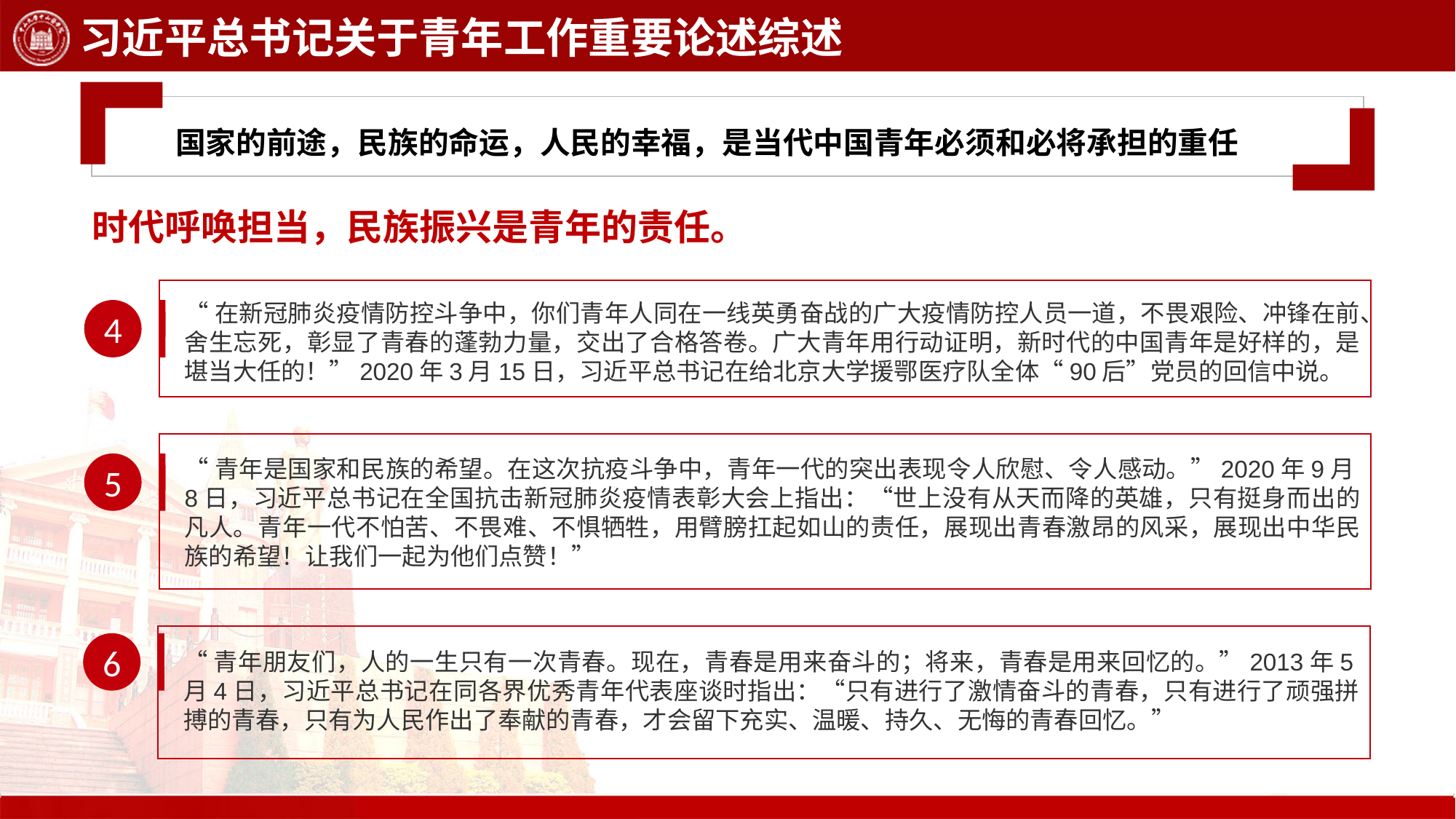

习近平总书记关于青年工作重要论述综述

国家的前途，民族的命运，人民的幸福，是当代中国青年必须和必将承担的重任
时代呼唤担当，民族振兴是青年的责任。

4

“在新冠肺炎疫情防控斗争中，你们青年人同在一线英勇奋战的广大疫情防控人员一道，不畏艰险、冲锋在前、舍生忘死，彰显了青春的蓬勃力量，交出了合格答卷。广大青年用行动证明，新时代的中国青年是好样的，是堪当大任的！”2020年3月15日，习近平总书记在给北京大学援鄂医疗队全体“90后”党员的回信中说。

5

“青年是国家和民族的希望。在这次抗疫斗争中，青年一代的突出表现令人欣慰、令人感动。”2020年9月8日，习近平总书记在全国抗击新冠肺炎疫情表彰大会上指出：“世上没有从天而降的英雄，只有挺身而出的凡人。青年一代不怕苦、不畏难、不惧牺牲，用臂膀扛起如山的责任，展现出青春激昂的风采，展现出中华民族的希望！让我们一起为他们点赞！”

6

“青年朋友们，人的一生只有一次青春。现在，青春是用来奋斗的；将来，青春是用来回忆的。”2013年5月4日，习近平总书记在同各界优秀青年代表座谈时指出：“只有进行了激情奋斗的青春，只有进行了顽强拼搏的青春，只有为人民作出了奉献的青春，才会留下充实、温暖、持久、无悔的青春回忆。”